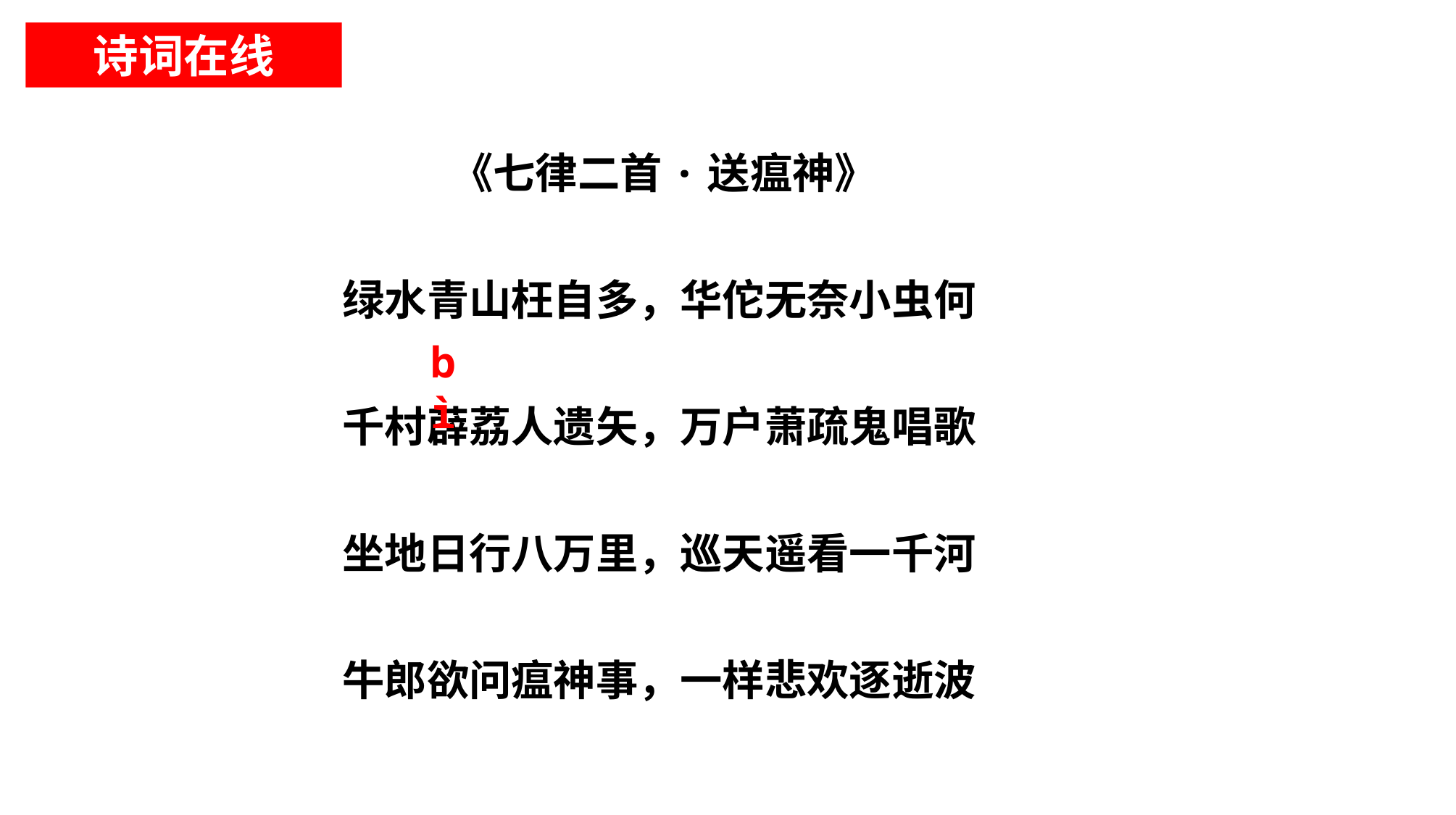

诗词在线
《七律二首·送瘟神》
绿水青山枉自多，华佗无奈小虫何
千村薜荔人遗矢，万户萧疏鬼唱歌
坐地日行八万里，巡天遥看一千河
牛郎欲问瘟神事，一样悲欢逐逝波
bì